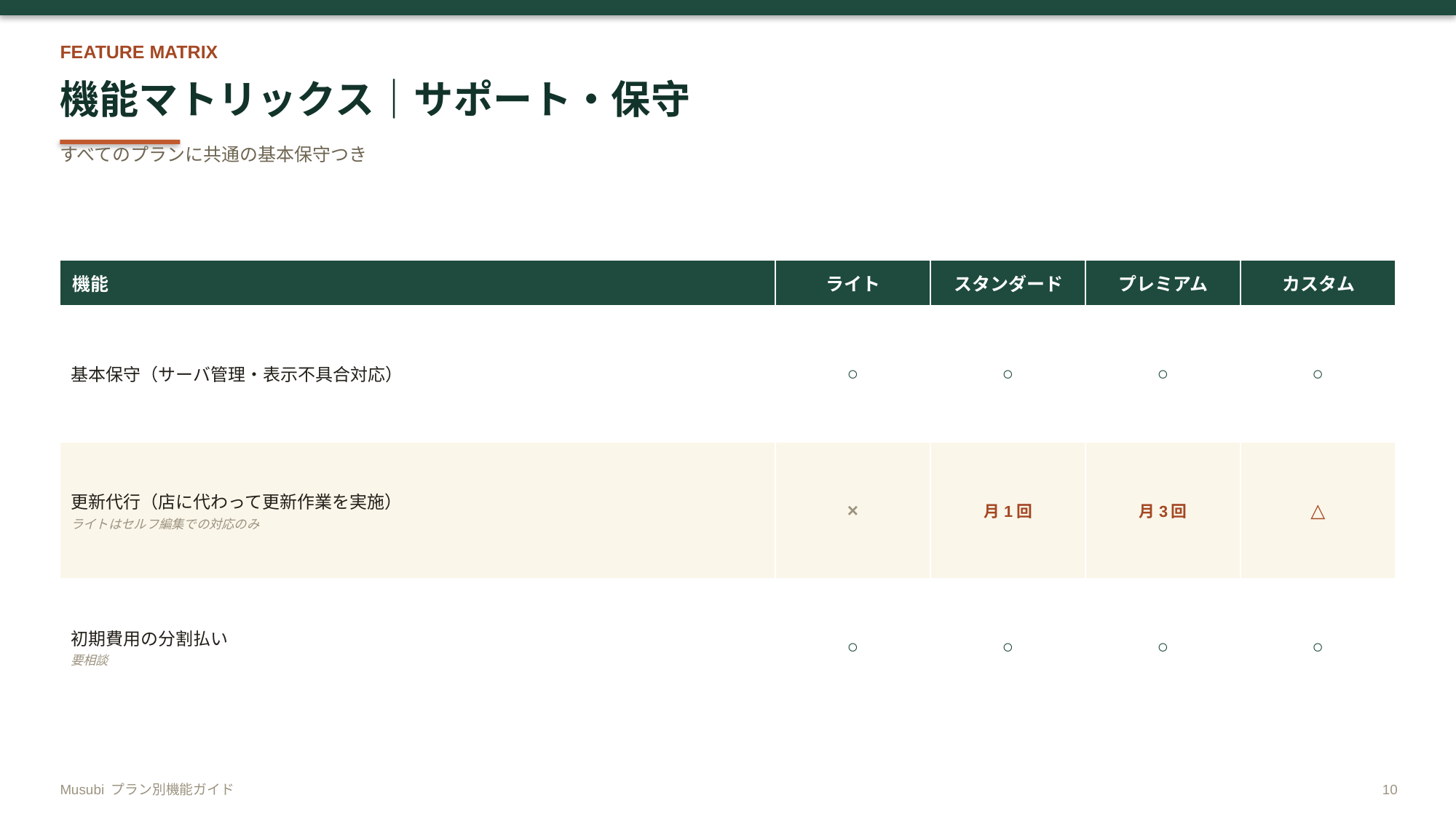

FEATURE MATRIX
機能マトリックス｜サポート・保守

すべてのプランに共通の基本保守つき
| 機能 | ライト | スタンダード | プレミアム | カスタム |
| --- | --- | --- | --- | --- |
| 基本保守（サーバ管理・表示不具合対応） | ○ | ○ | ○ | ○ |
| 更新代行（店に代わって更新作業を実施） ライトはセルフ編集での対応のみ | × | 月1回 | 月3回 | △ |
| 初期費用の分割払い 要相談 | ○ | ○ | ○ | ○ |
Musubi プラン別機能ガイド
10